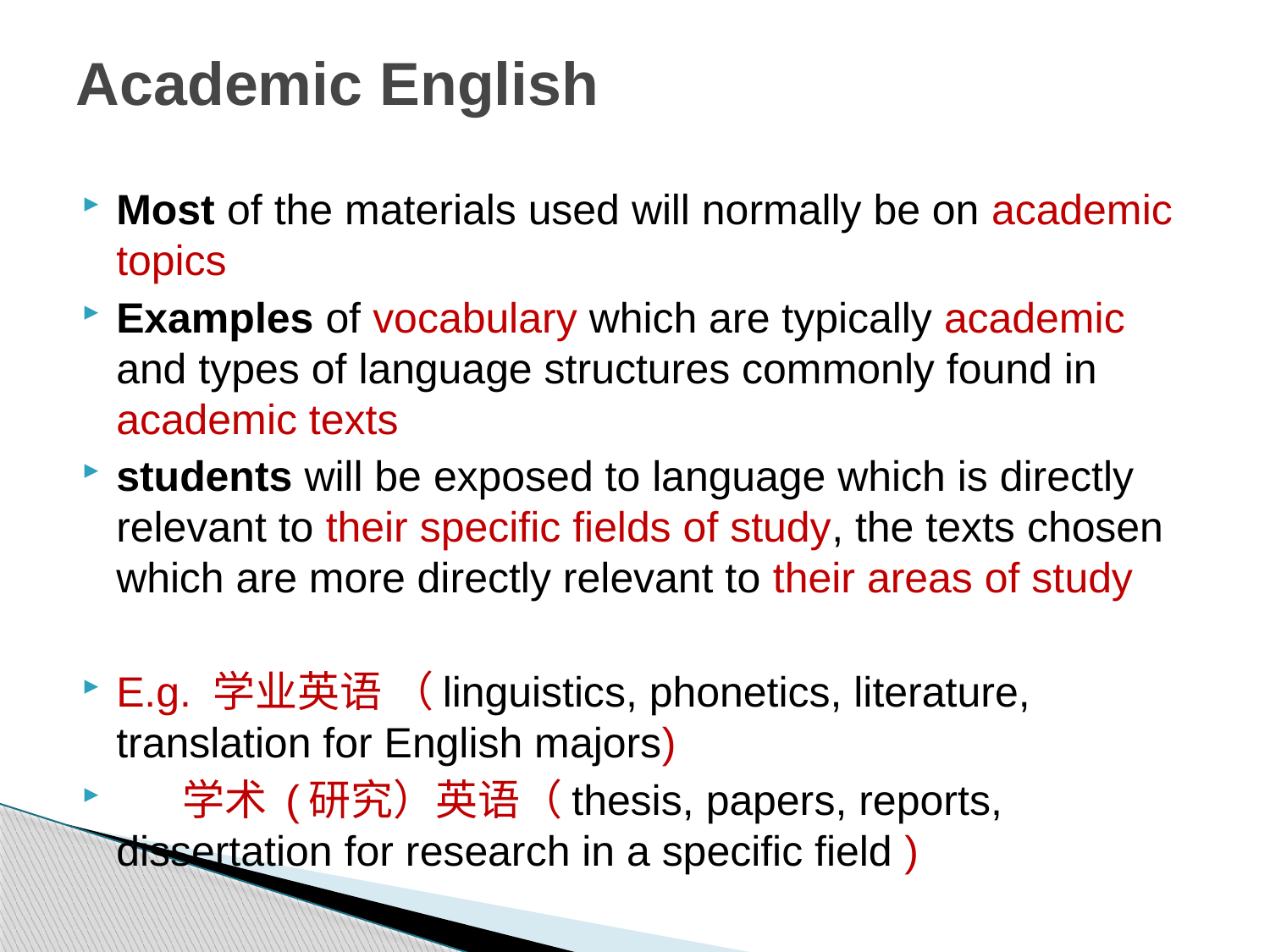

# Academic English
Most of the materials used will normally be on academic topics
Examples of vocabulary which are typically academic and types of language structures commonly found in academic texts
students will be exposed to language which is directly relevant to their specific fields of study, the texts chosen which are more directly relevant to their areas of study

E.g. 学业英语 （linguistics, phonetics, literature,   translation for English majors)
      学术 (研究）英语（thesis, papers, reports, dissertation for research in a specific field )